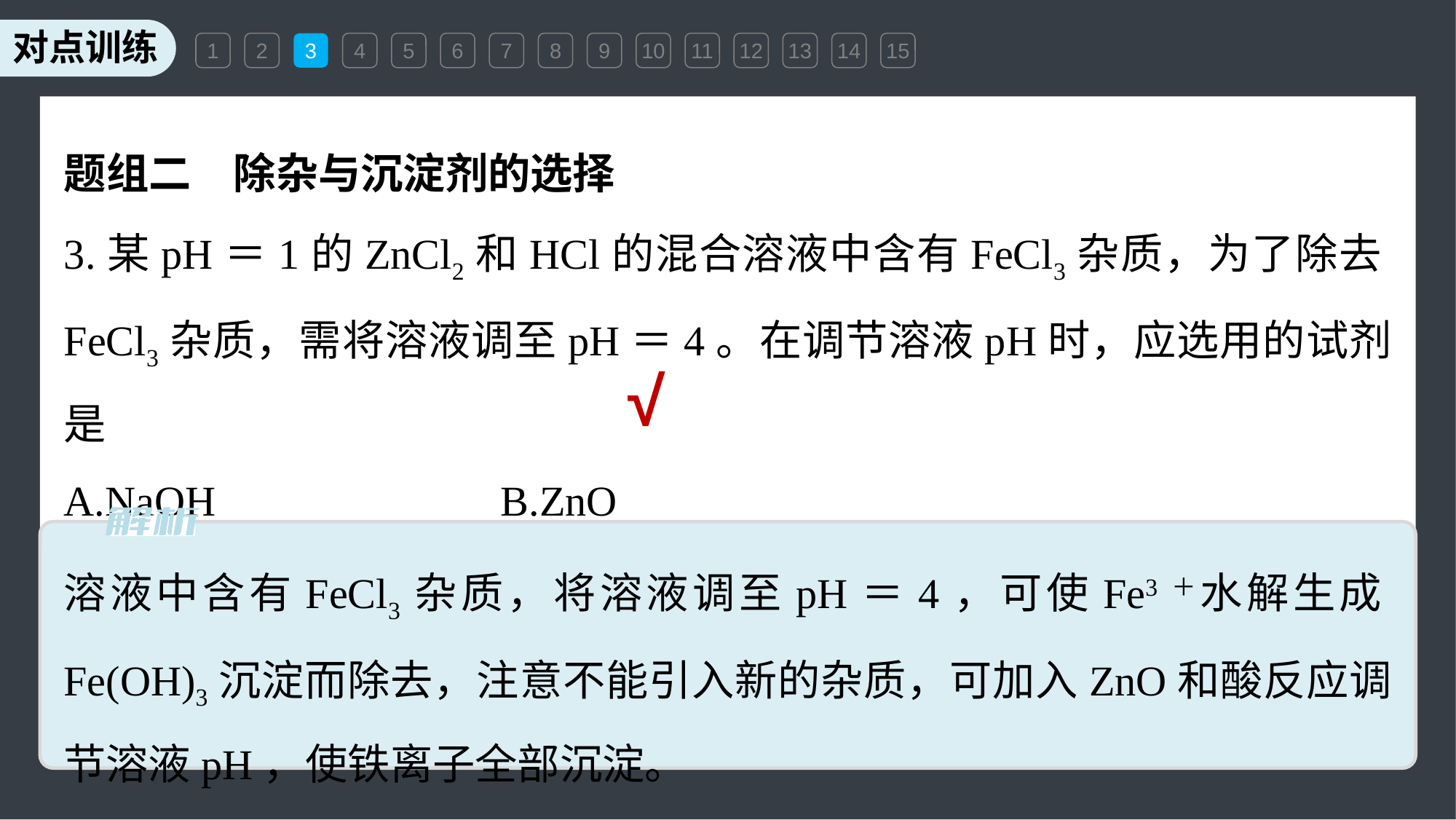

1
2
3
4
5
6
7
8
9
10
11
12
13
14
15
题组二　除杂与沉淀剂的选择
3.某pH＝1的ZnCl2和HCl的混合溶液中含有FeCl3杂质，为了除去FeCl3杂质，需将溶液调至pH＝4。在调节溶液pH时，应选用的试剂是
A.NaOH  			B.ZnO
C.ZnSO4  			D.Fe2O3
√

溶液中含有FeCl3杂质，将溶液调至pH＝4，可使Fe3＋水解生成Fe(OH)3沉淀而除去，注意不能引入新的杂质，可加入ZnO和酸反应调节溶液pH，使铁离子全部沉淀。